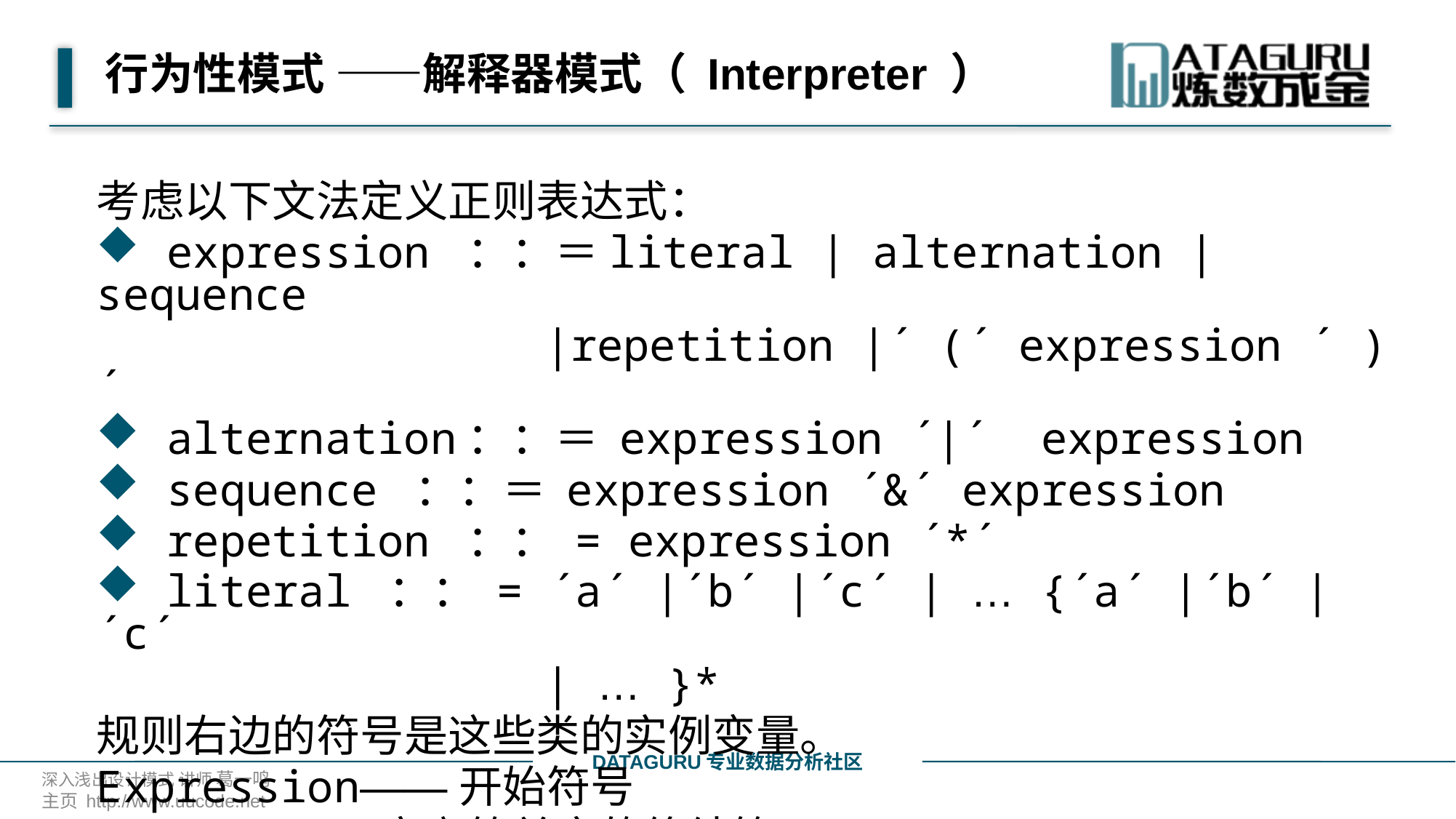

# 行为性模式 ——解释器模式（ Interpreter ）
考虑以下文法定义正则表达式：
 expression ：：＝literal | alternation | sequence
                 |repetition |´ (´ expression ´ ) ´
 alternation：：＝ expression ´|´  expression
 sequence ：：＝ expression ´&´ expression
 repetition ：： = expression ´*´
 literal ：： = ´a´ |´b´ |´c´ | … {´a´ |´b´ | ´c´
                 | … }*
规则右边的符号是这些类的实例变量。
Expression——开始符号
literal——定义简单字的终结符